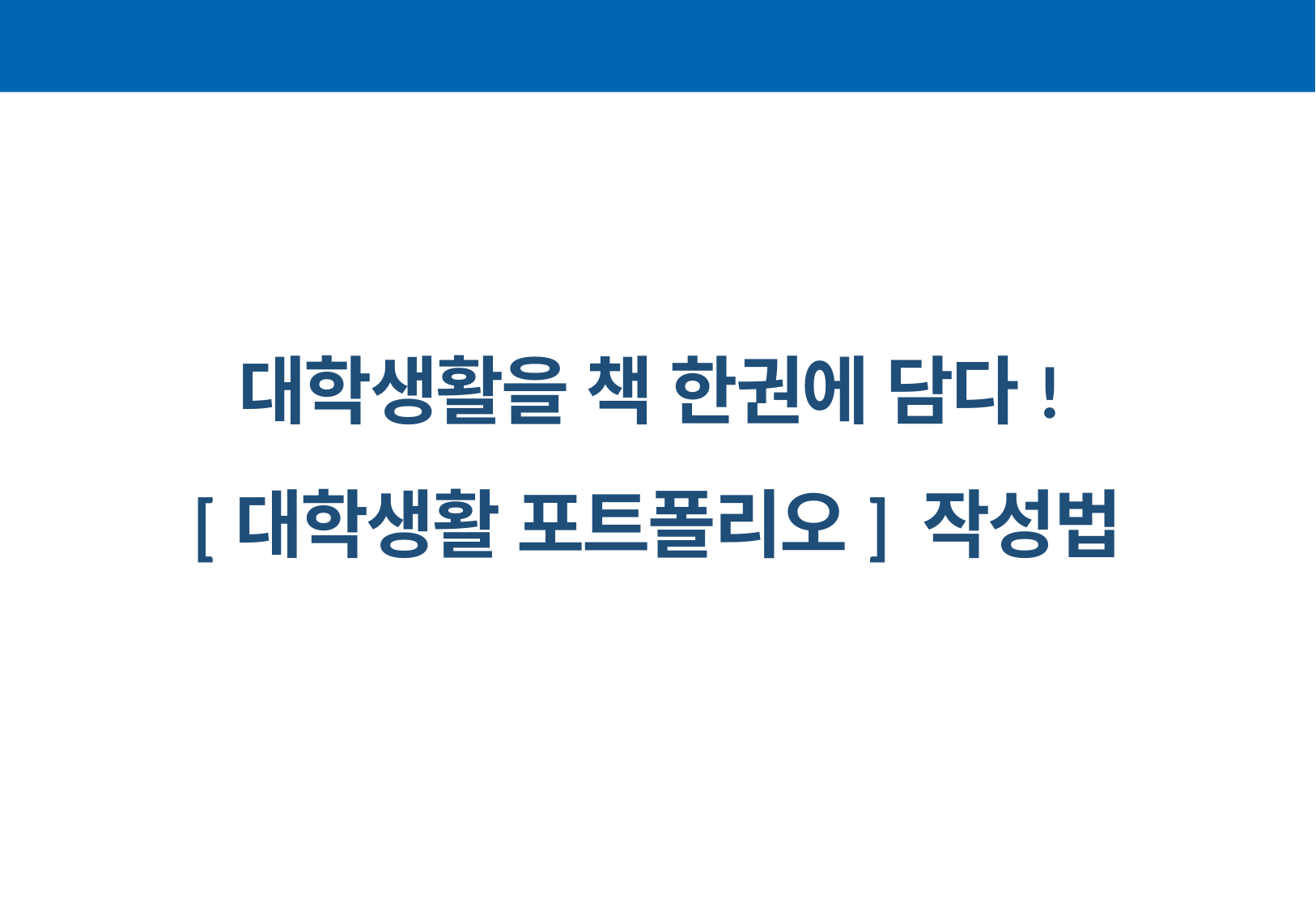

# 대학생활을 책 한권에 담다! [대학생활 포트폴리오] 작성법